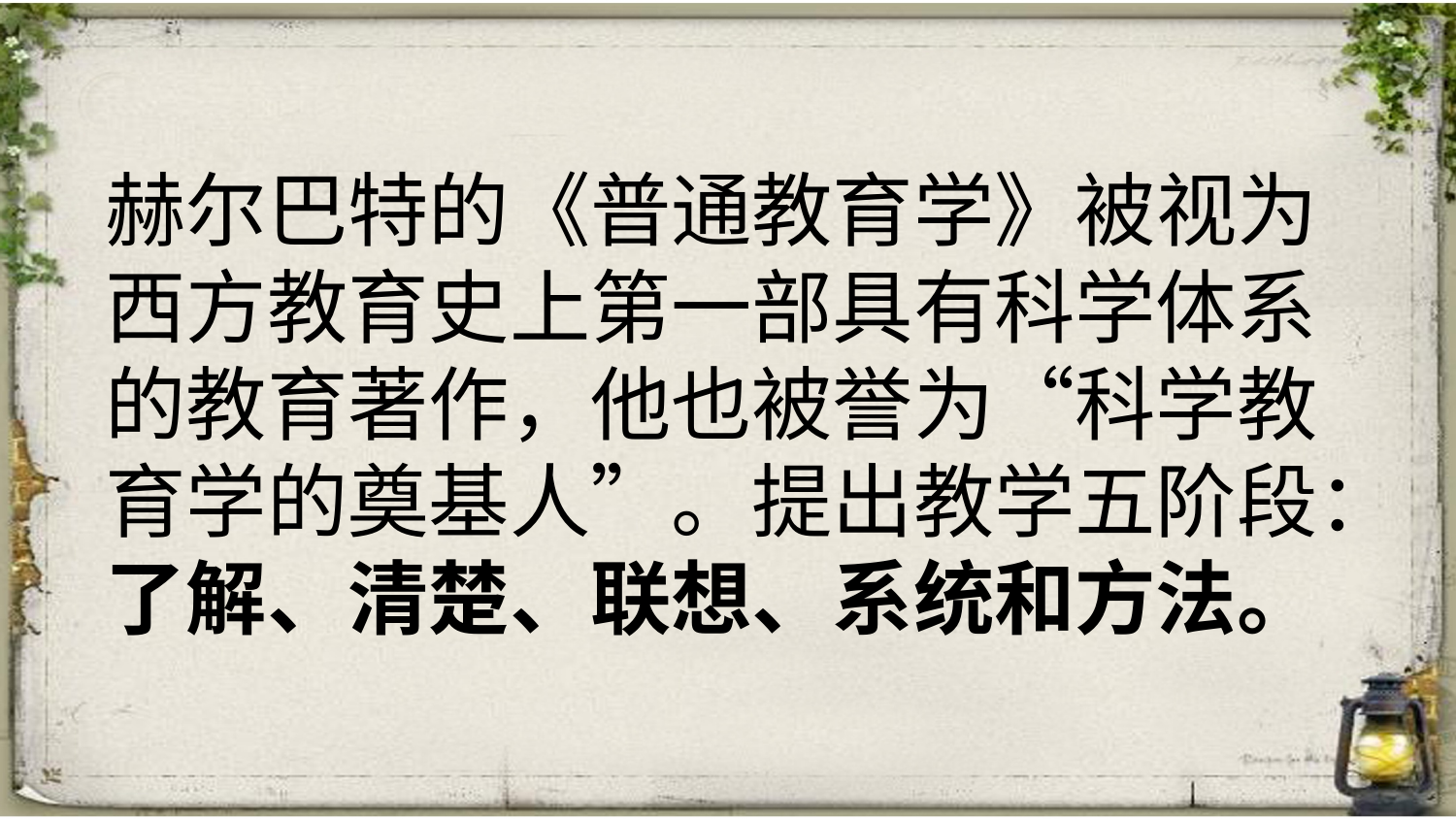

赫尔巴特的《普通教育学》被视为西方教育史上第一部具有科学体系的教育著作，他也被誉为“科学教育学的奠基人”。提出教学五阶段：了解、清楚、联想、系统和方法。